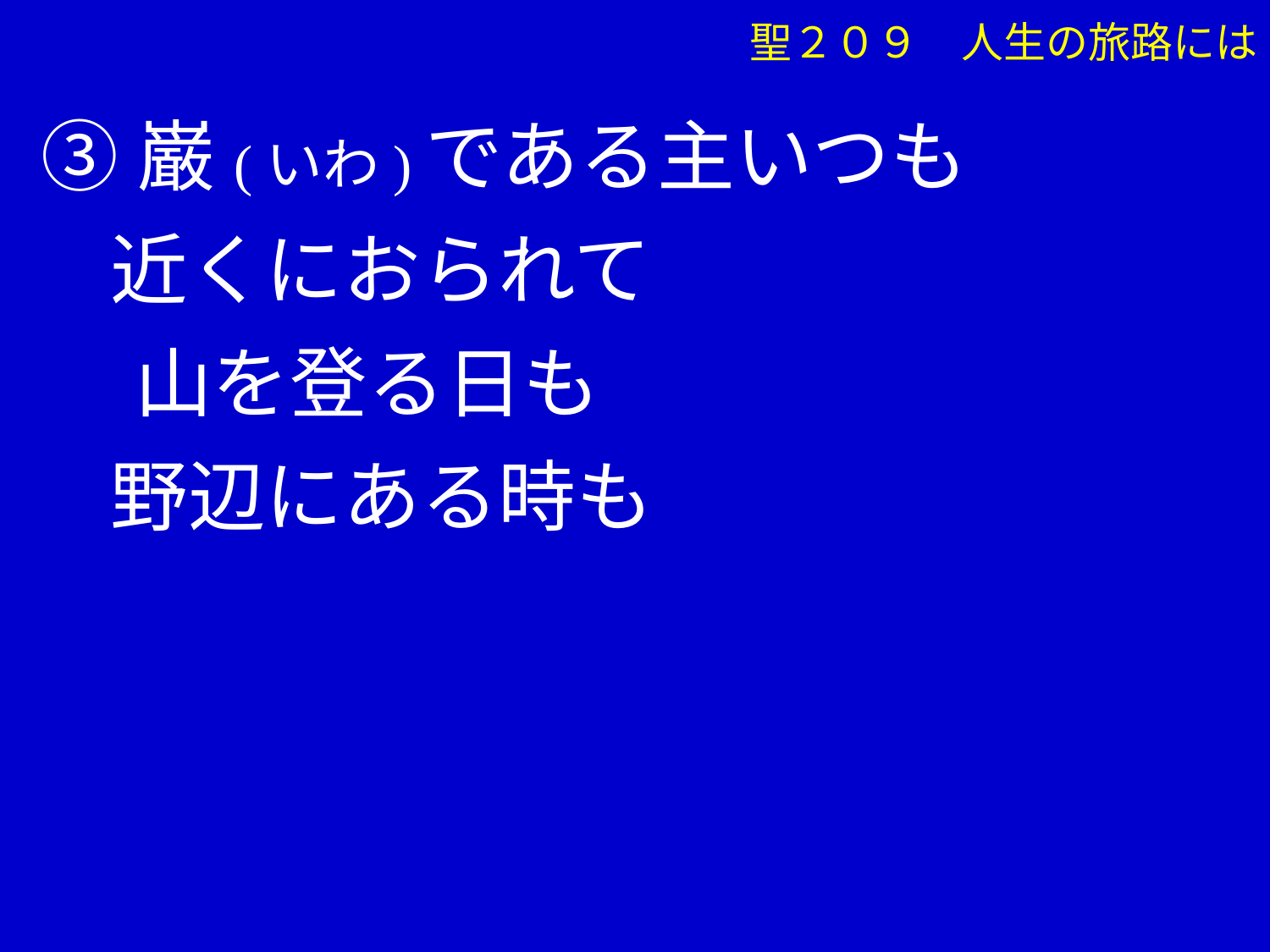

聖２０９　人生の旅路には
  ③巌(いわ)である主いつも
    近くにおられて
　  山を登る日も
    野辺にある時も